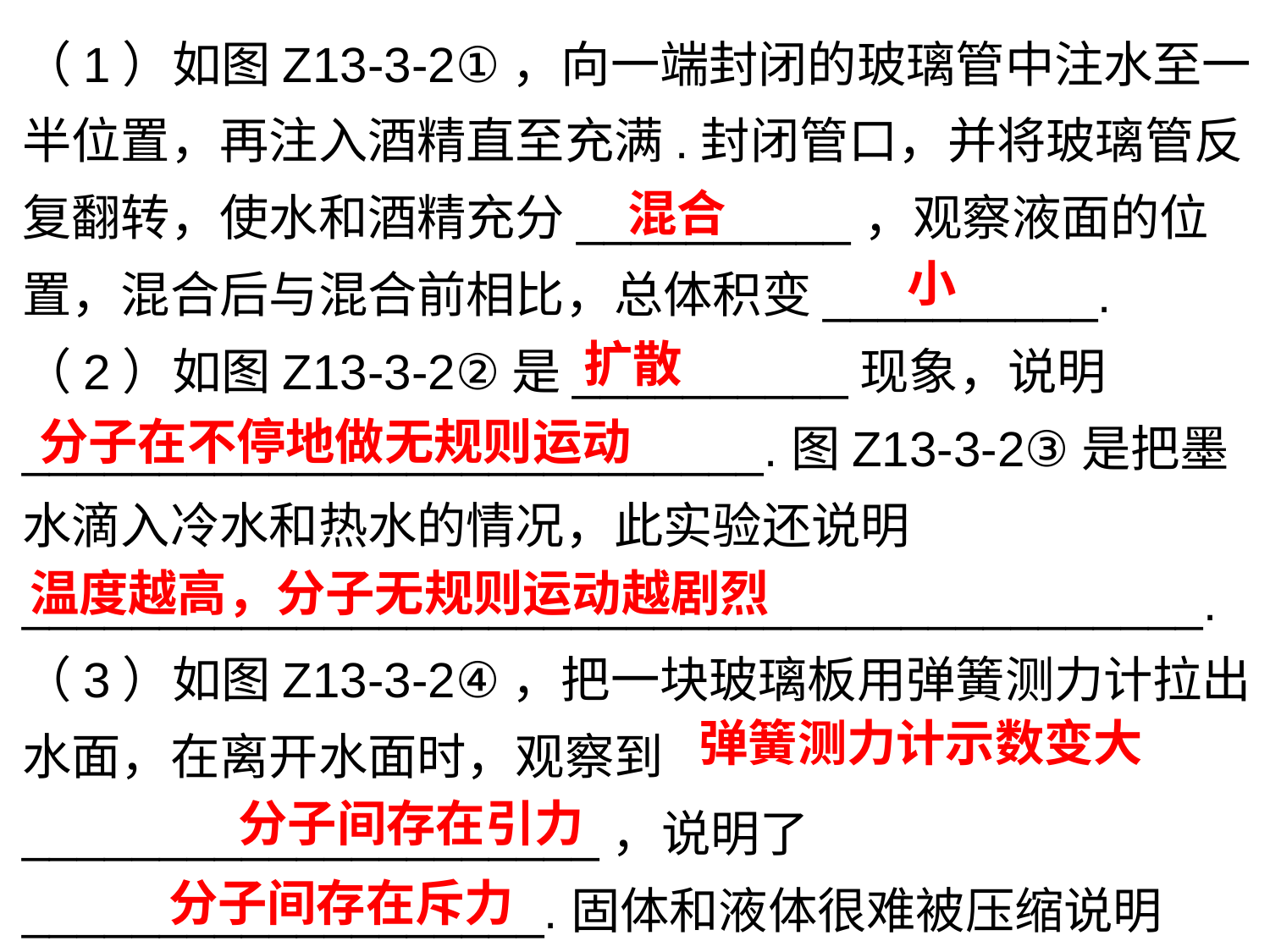

（1）如图Z13-3-2①，向一端封闭的玻璃管中注水至一半位置，再注入酒精直至充满.封闭管口，并将玻璃管反复翻转，使水和酒精充分__________，观察液面的位置，混合后与混合前相比，总体积变__________.
（2）如图Z13-3-2②是__________现象，说明___________________________.图Z13-3-2③是把墨水滴入冷水和热水的情况，此实验还说明___________________________________________.
（3）如图Z13-3-2④，把一块玻璃板用弹簧测力计拉出水面，在离开水面时，观察到_____________________，说明了___________________.固体和液体很难被压缩说明_______________________.
混合
小
扩散
分子在不停地做无规则运动
温度越高，分子无规则运动越剧烈
弹簧测力计示数变大
分子间存在引力
分子间存在斥力